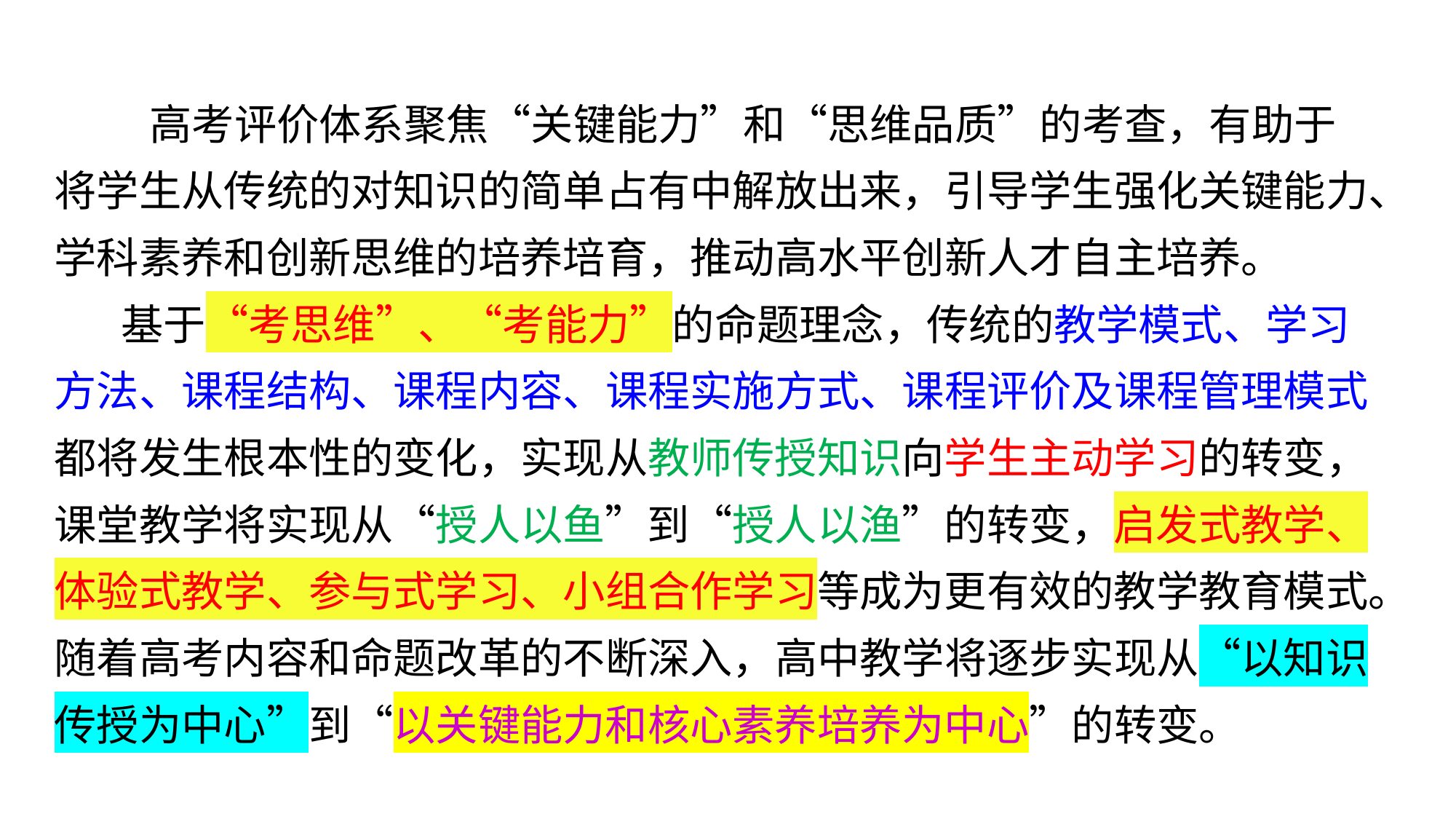

高考评价体系聚焦“关键能力”和“思维品质”的考查，有助于将学生从传统的对知识的简单占有中解放出来，引导学生强化关键能力、学科素养和创新思维的培养培育，推动高水平创新人才自主培养。
      基于“考思维”、“考能力”的命题理念，传统的教学模式、学习方法、课程结构、课程内容、课程实施方式、课程评价及课程管理模式都将发生根本性的变化，实现从教师传授知识向学生主动学习的转变，课堂教学将实现从“授人以鱼”到“授人以渔”的转变，启发式教学、体验式教学、参与式学习、小组合作学习等成为更有效的教学教育模式。随着高考内容和命题改革的不断深入，高中教学将逐步实现从“以知识传授为中心”到“以关键能力和核心素养培养为中心”的转变。